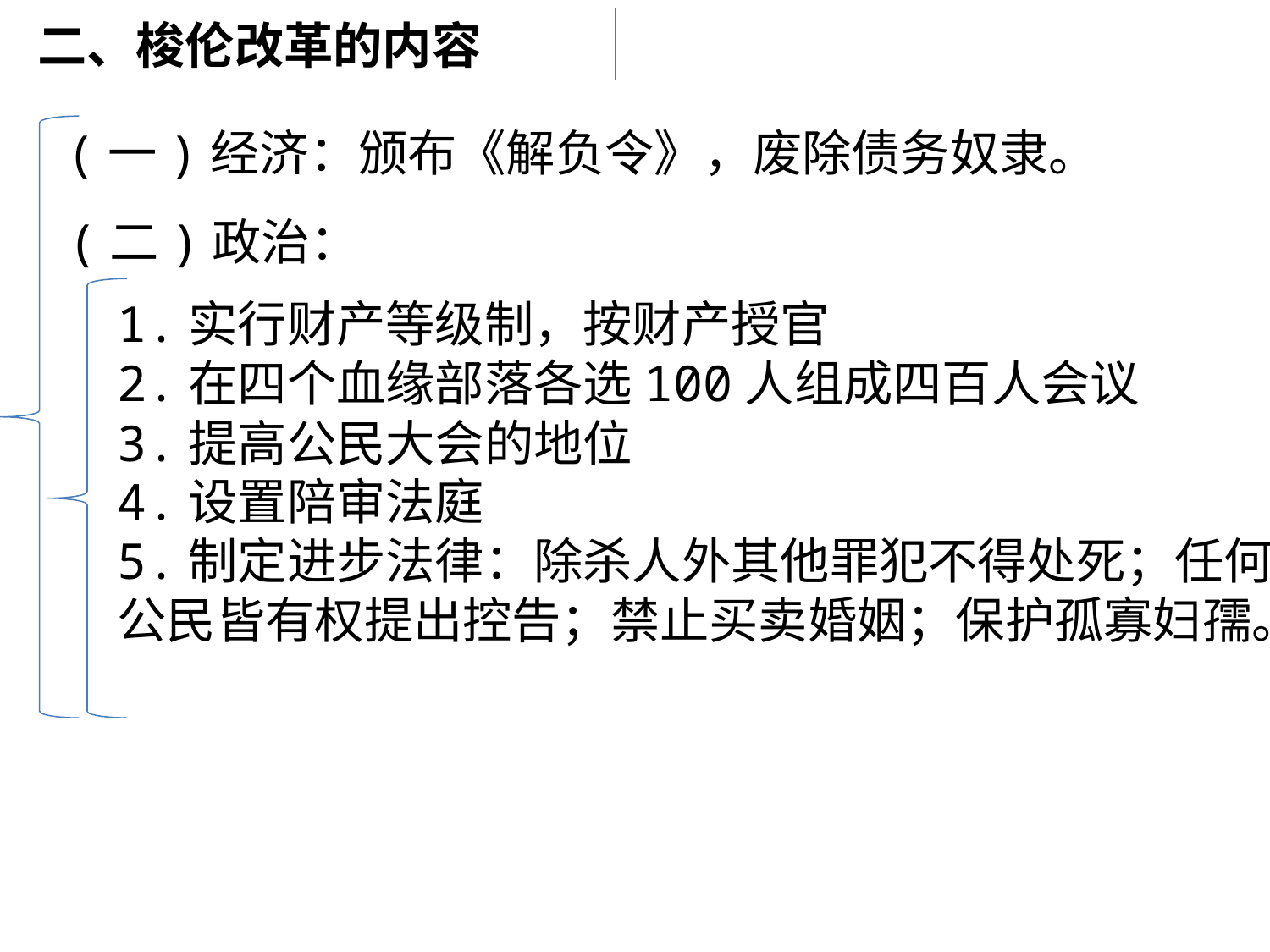

二、梭伦改革的内容

(一)经济：颁布《解负令》，废除债务奴隶。
(二)政治：

1.实行财产等级制，按财产授官
2.在四个血缘部落各选100人组成四百人会议
3.提高公民大会的地位
4.设置陪审法庭
5.制定进步法律：除杀人外其他罪犯不得处死；任何公民皆有权提出控告；禁止买卖婚姻；保护孤寡妇孺。